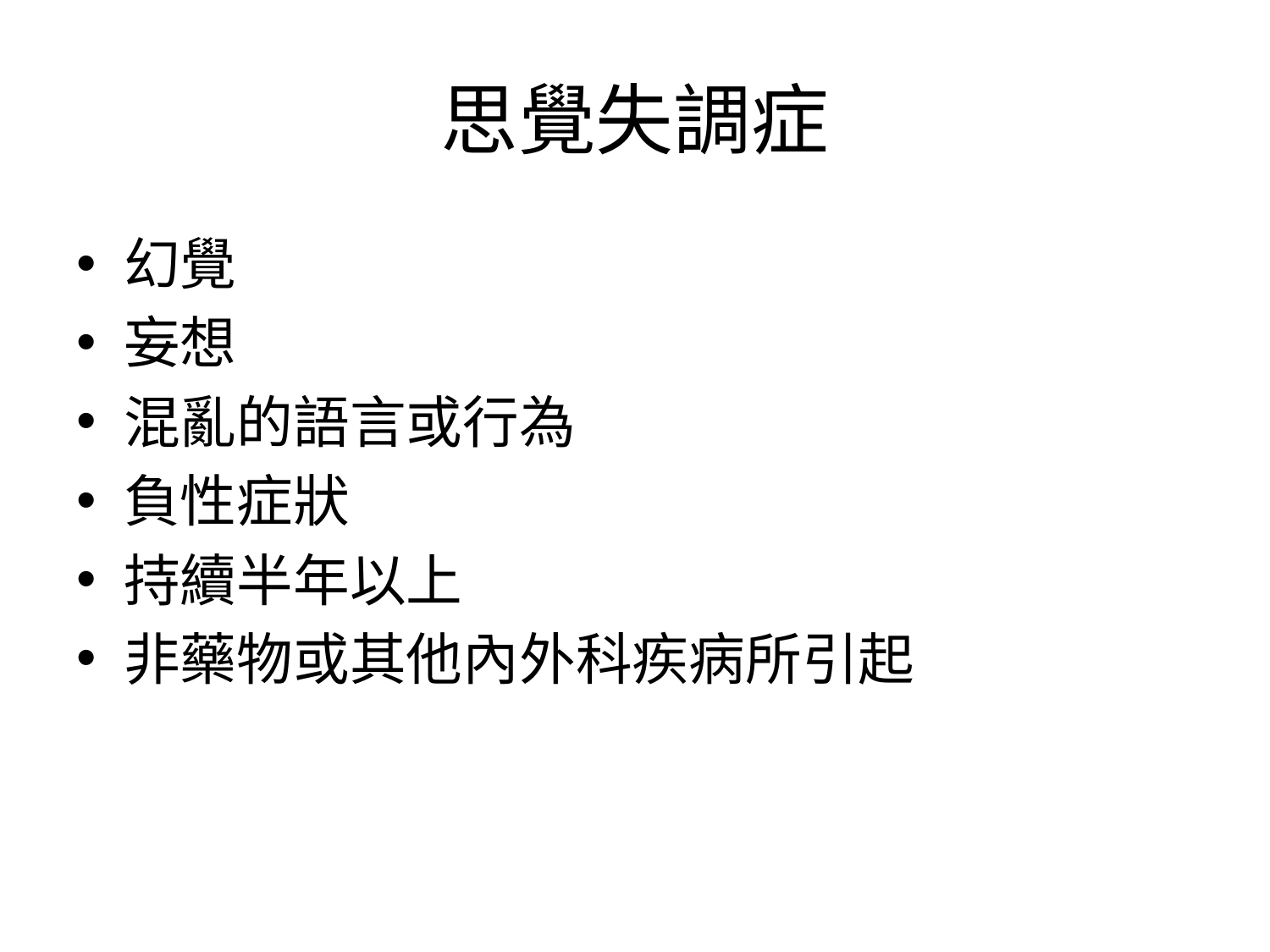

# 思覺失調症
幻覺
妄想
混亂的語言或行為
負性症狀
持續半年以上
非藥物或其他內外科疾病所引起